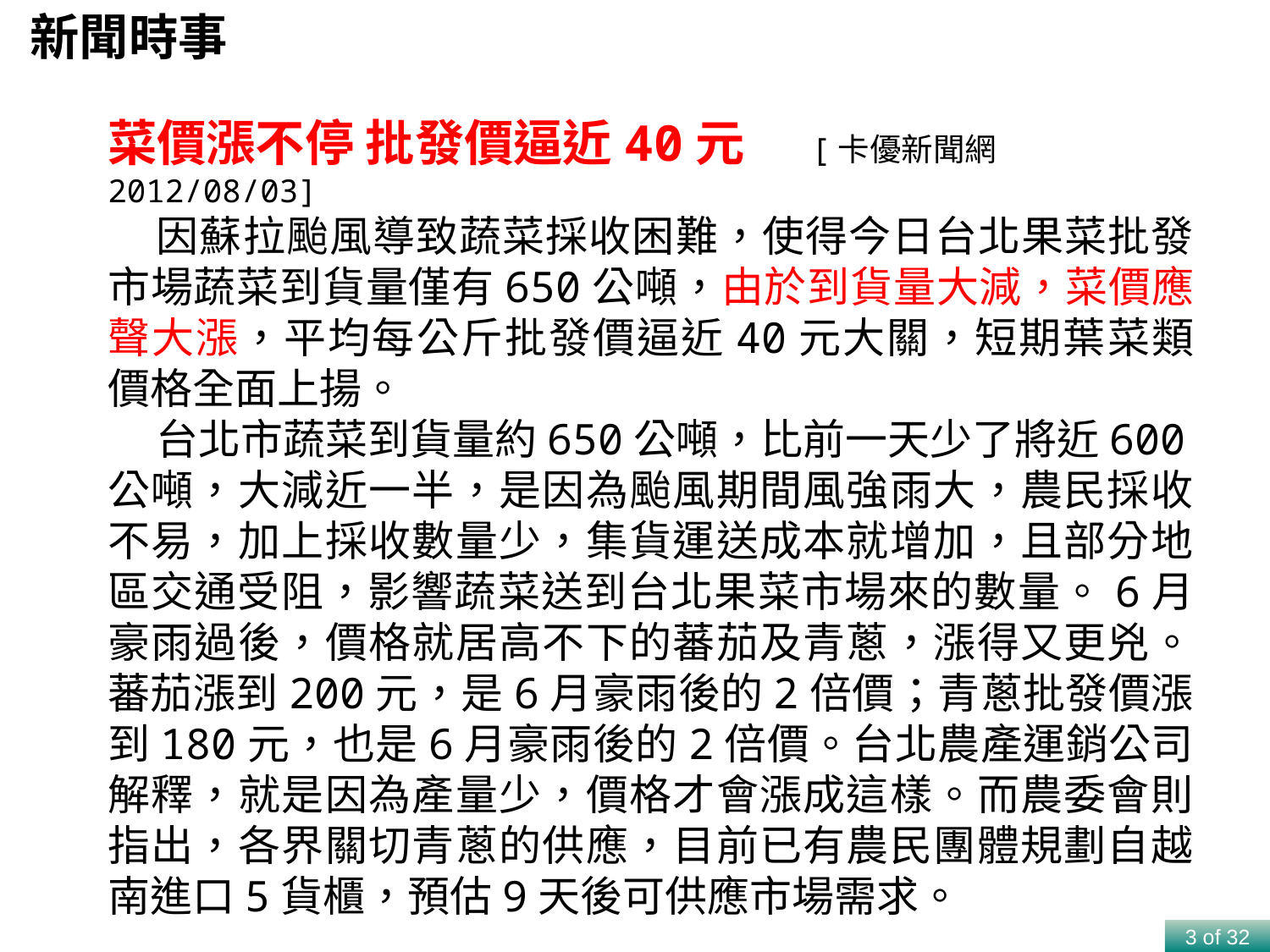

新聞時事
菜價漲不停 批發價逼近40元     [卡優新聞網2012/08/03]
    因蘇拉颱風導致蔬菜採收困難，使得今日台北果菜批發市場蔬菜到貨量僅有650公噸，由於到貨量大減，菜價應聲大漲，平均每公斤批發價逼近40元大關，短期葉菜類價格全面上揚。
    台北市蔬菜到貨量約650公噸，比前一天少了將近600公噸，大減近一半，是因為颱風期間風強雨大，農民採收不易，加上採收數量少，集貨運送成本就增加，且部分地區交通受阻，影響蔬菜送到台北果菜市場來的數量。6月豪雨過後，價格就居高不下的蕃茄及青蔥，漲得又更兇。蕃茄漲到200元，是6月豪雨後的2倍價；青蔥批發價漲到180元，也是6月豪雨後的2倍價。台北農產運銷公司解釋，就是因為產量少，價格才會漲成這樣。而農委會則指出，各界關切青蔥的供應，目前已有農民團體規劃自越南進口5貨櫃，預估9天後可供應市場需求。